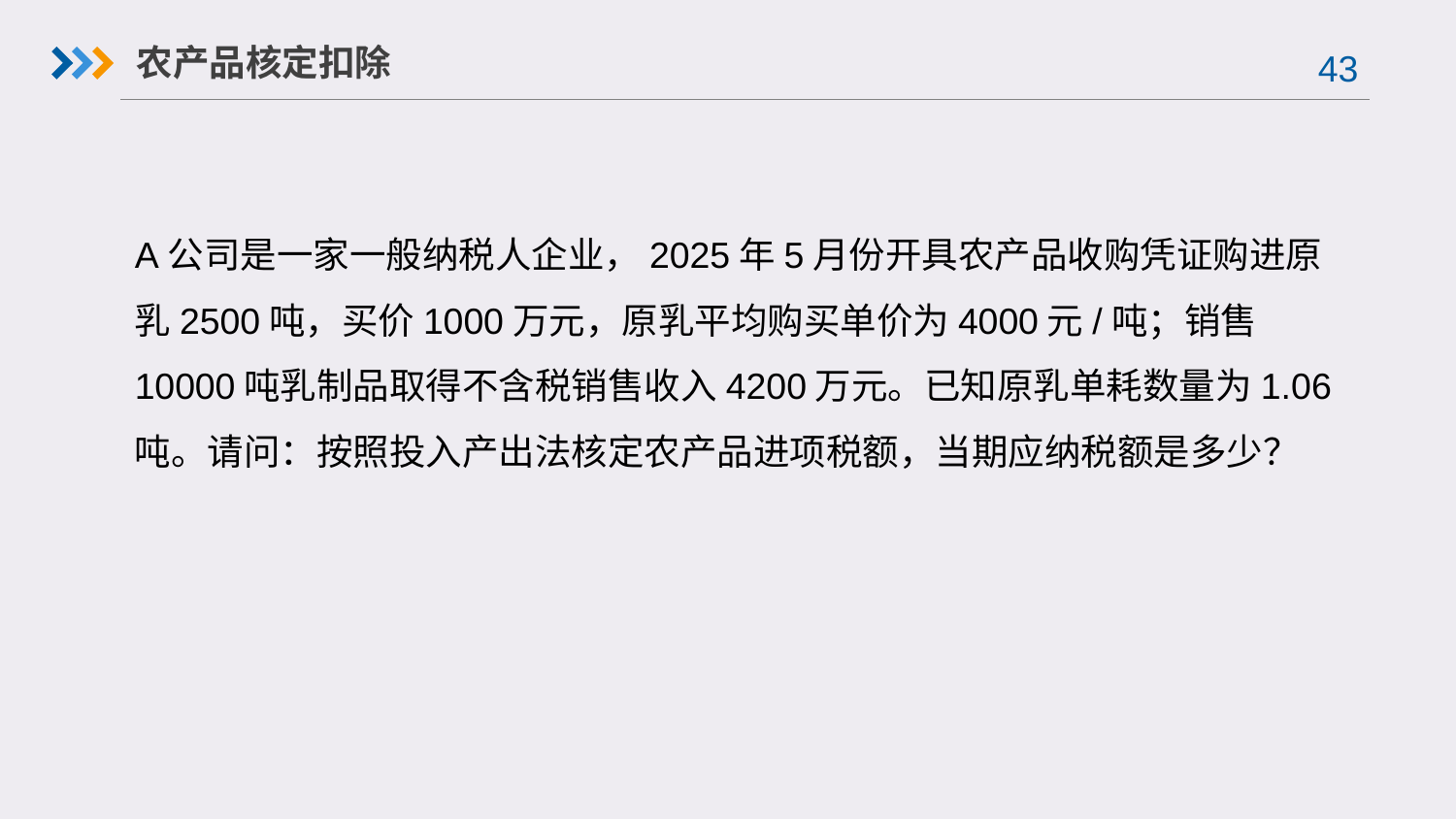

农产品核定扣除
A公司是一家一般纳税人企业，2025年5月份开具农产品收购凭证购进原乳2500吨，买价1000万元，原乳平均购买单价为4000元/吨；销售10000吨乳制品取得不含税销售收入4200万元。已知原乳单耗数量为1.06吨。请问：按照投入产出法核定农产品进项税额，当期应纳税额是多少？